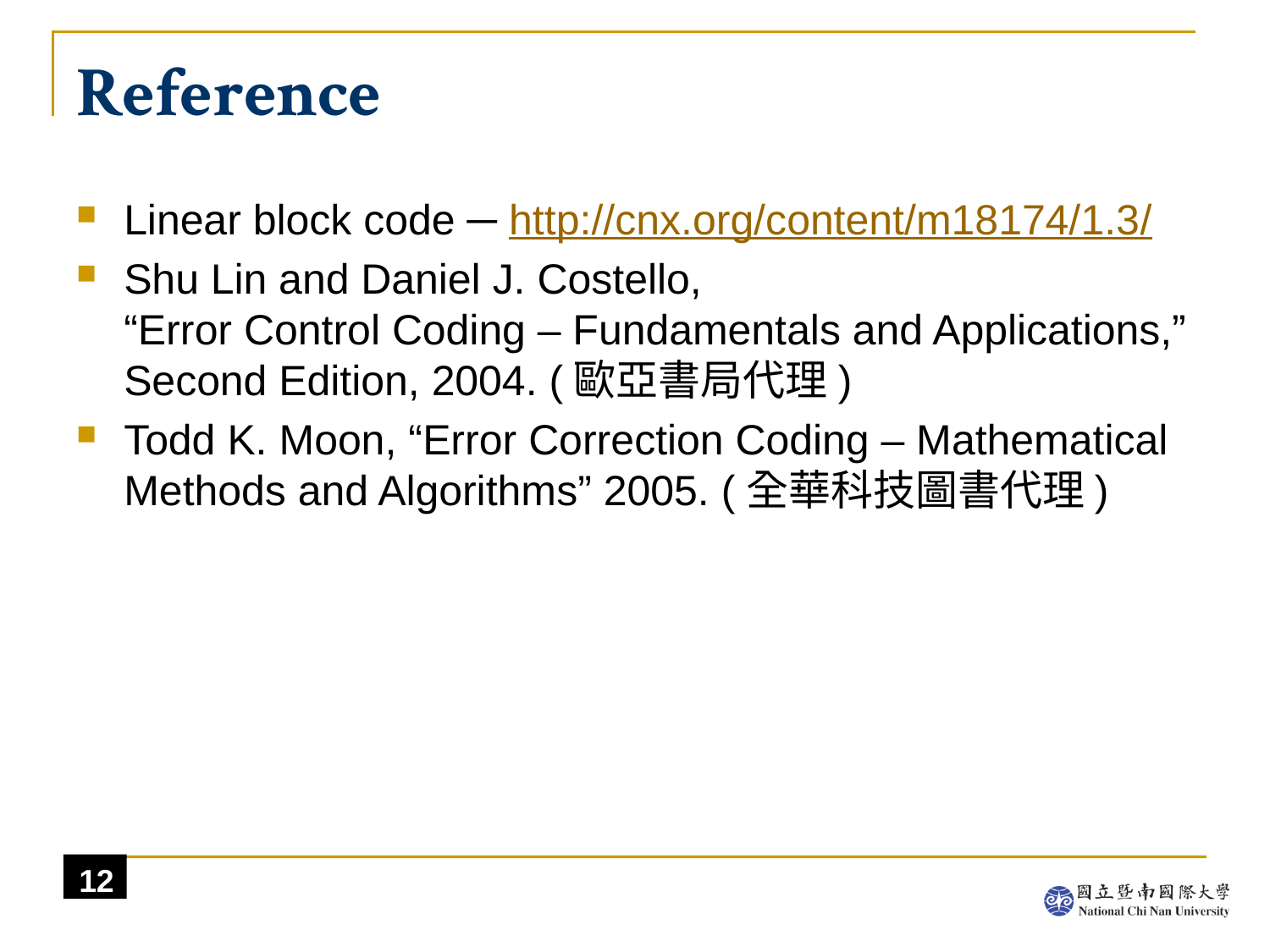

# Reference
Linear block code ─ http://cnx.org/content/m18174/1.3/
Shu Lin and Daniel J. Costello,
“Error Control Coding – Fundamentals and Applications,” Second Edition, 2004. (歐亞書局代理)
Todd K. Moon, “Error Correction Coding – Mathematical Methods and Algorithms” 2005. (全華科技圖書代理)